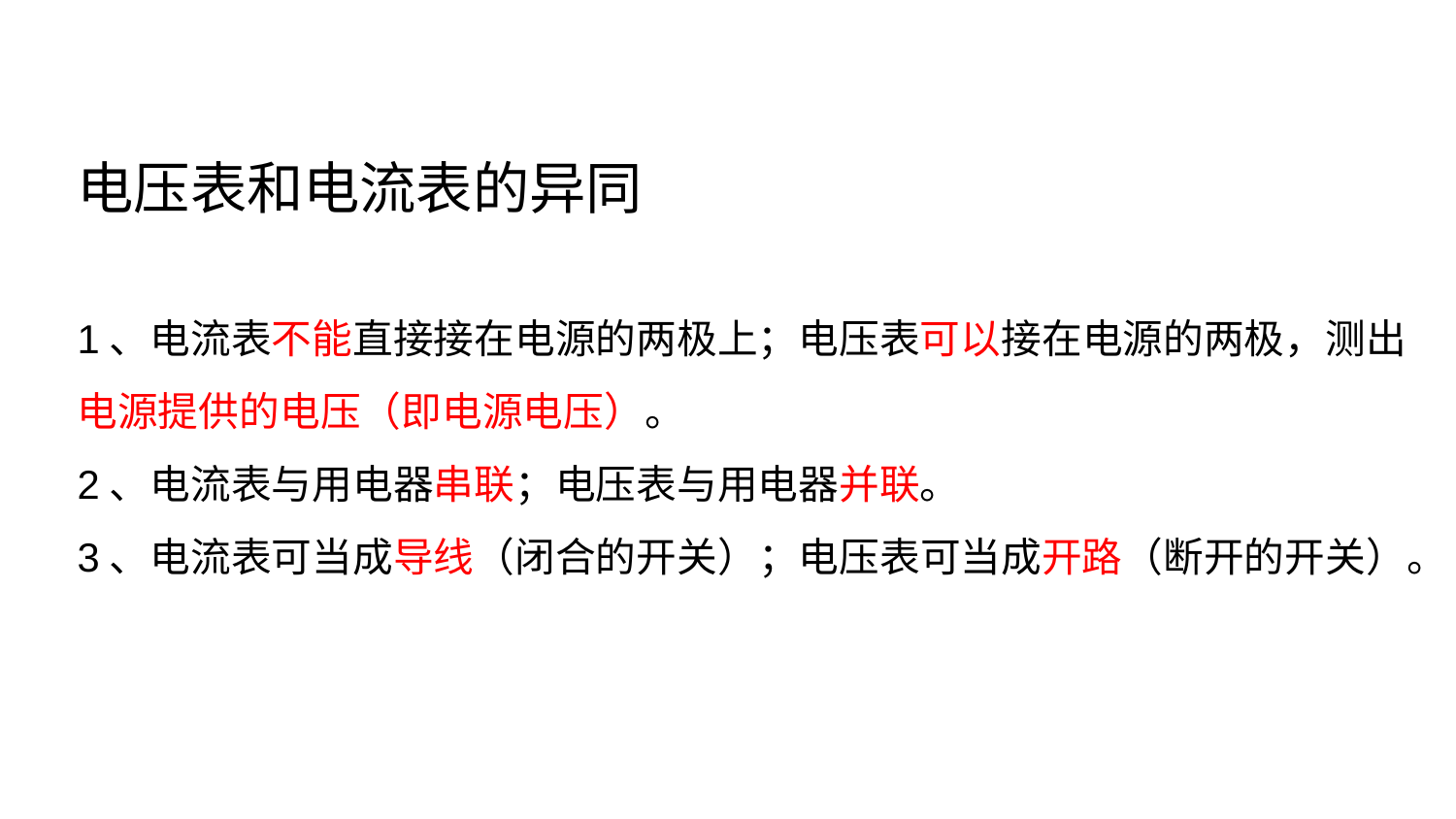

电压表和电流表的异同

1、电流表不能直接接在电源的两极上；电压表可以接在电源的两极，测出电源提供的电压（即电源电压）。
2、电流表与用电器串联；电压表与用电器并联。
3、电流表可当成导线（闭合的开关）；电压表可当成开路（断开的开关）。